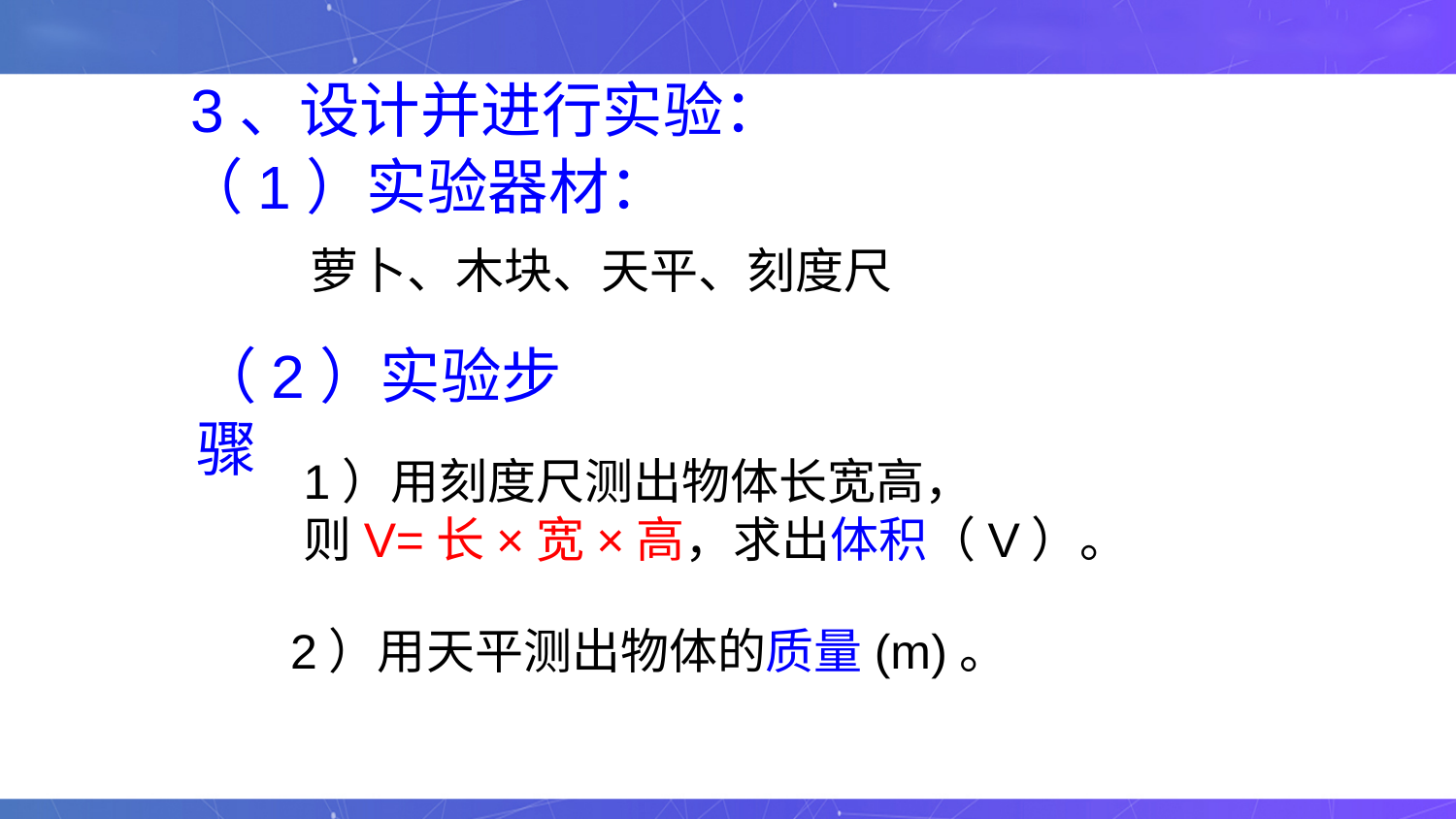

3、设计并进行实验：
（1）实验器材：
萝卜、木块、天平、刻度尺

（2）实验步骤

1）用刻度尺测出物体长宽高，
则V=长×宽×高，求出体积（V）。
2）用天平测出物体的质量(m)。